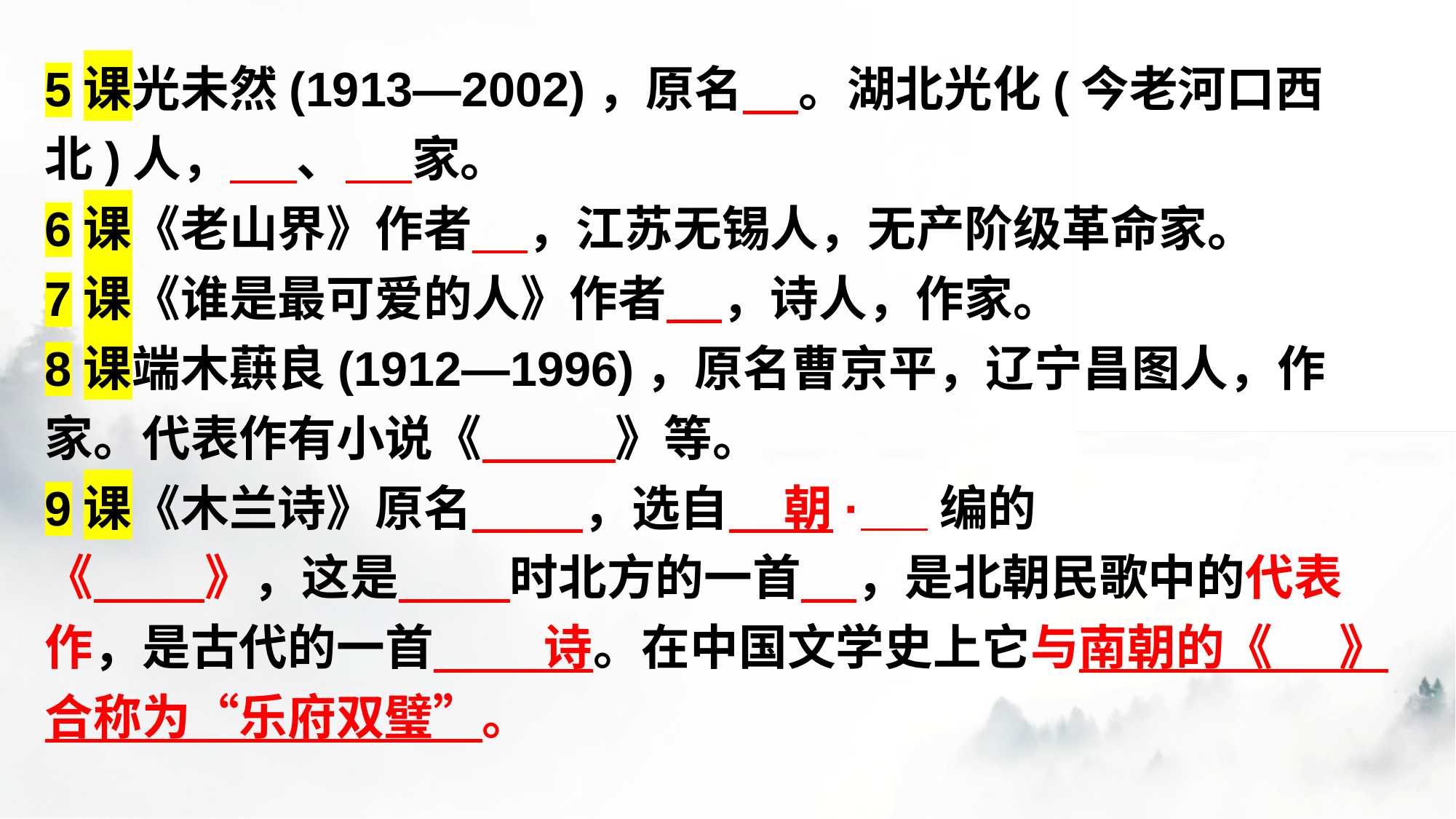

5课光未然(1913—2002)，原名     。湖北光化(今老河口西北)人，      、      家。
6课《老山界》作者     ，江苏无锡人，无产阶级革命家。
7课《谁是最可爱的人》作者     ，诗人，作家。
8课端木蕻良(1912—1996)，原名曹京平，辽宁昌图人，作家。代表作有小说《            》等。
9课《木兰诗》原名          ，选自     朝·     编的
《          》，这是          时北方的一首     ，是北朝民歌中的代表作，是古代的一首          诗。在中国文学史上它与南朝的《      》合称为“乐府双璧”。